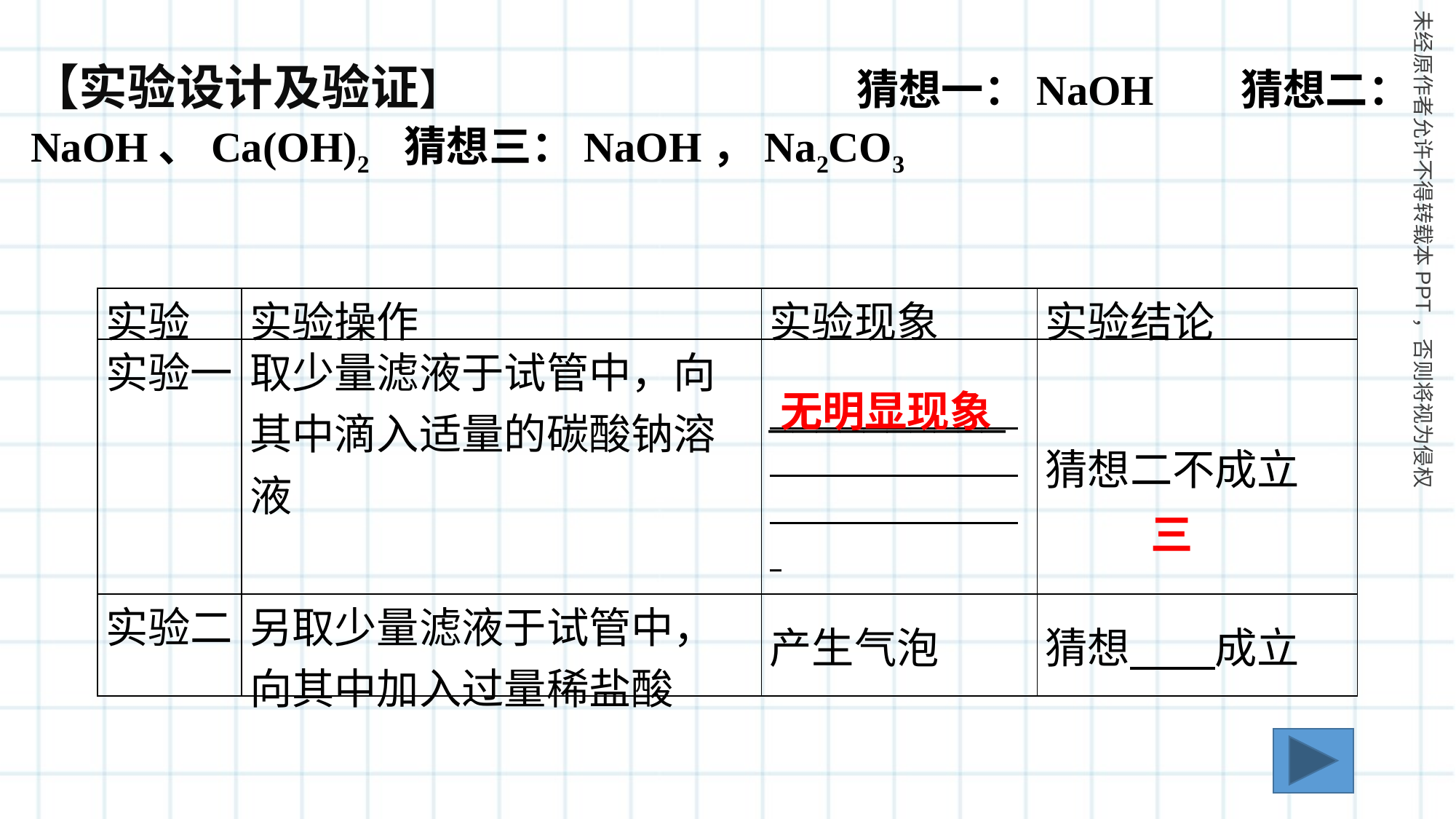

【实验设计及验证】                                         猜想一：NaOH   猜想二：NaOH、Ca(OH)2    猜想三：NaOH，Na2CO3

| 实验 | 实验操作 | 实验现象 | 实验结论 |
| --- | --- | --- | --- |
| 实验一 | 取少量滤液于试管中，向其中滴入适量的碳酸钠溶液 | \_\_\_\_\_\_\_\_\_\_ | 猜想二不成立 |
| 实验二 | 另取少量滤液于试管中，向其中加入过量稀盐酸 | 产生气泡 | 猜想　　成立 |
无明显现象
三